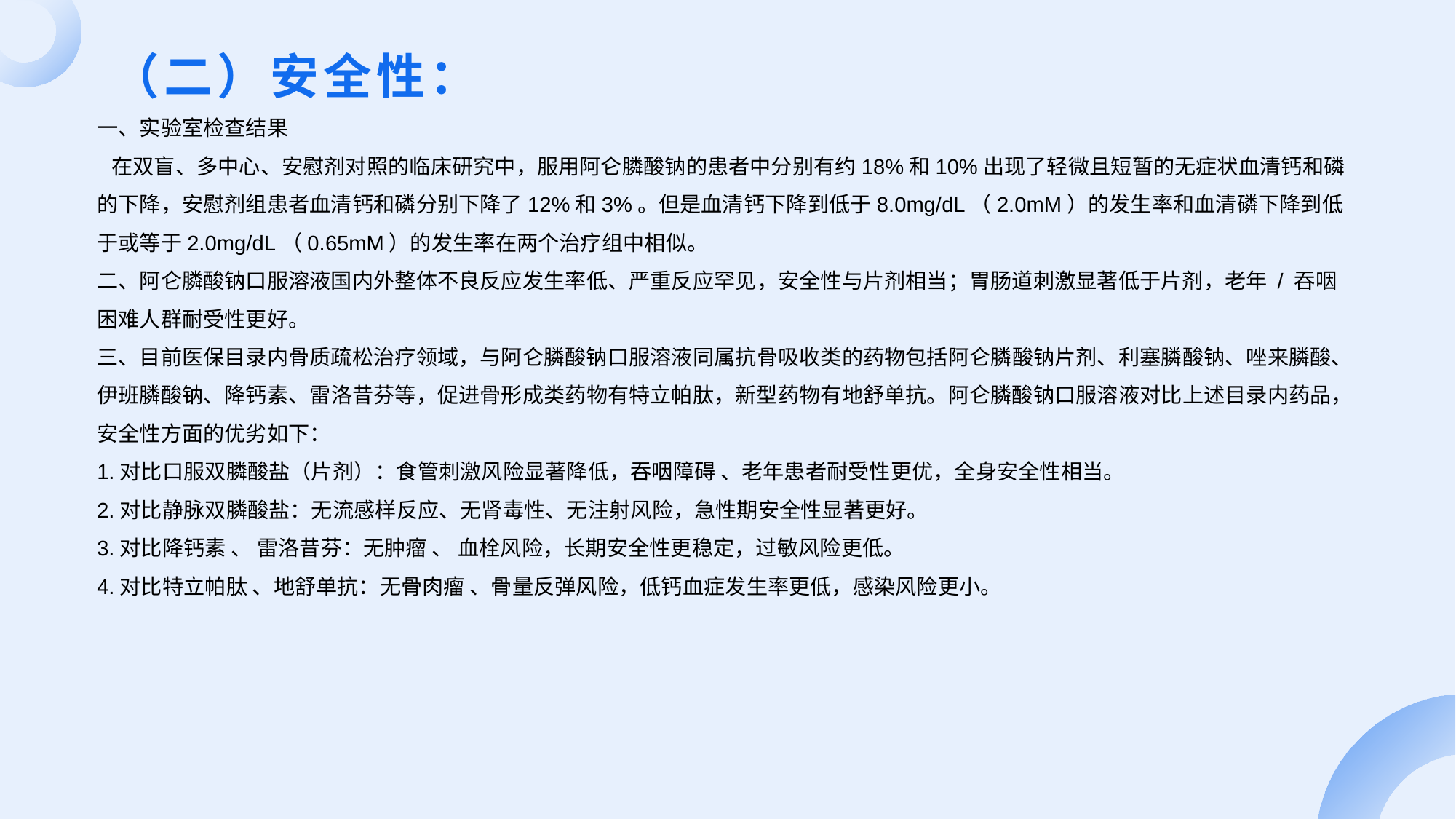

# （二）安全性：
一、实验室检查结果
  在双盲、多中心、安慰剂对照的临床研究中，服用阿仑膦酸钠的患者中分别有约18%和10%出现了轻微且短暂的无症状血清钙和磷的下降，安慰剂组患者血清钙和磷分别下降了12%和3%。但是血清钙下降到低于8.0mg/dL（2.0mM）的发生率和血清磷下降到低于或等于2.0mg/dL（0.65mM）的发生率在两个治疗组中相似。
二、阿仑膦酸钠口服溶液国内外整体不良反应发生率低、严重反应罕见，安全性与片剂相当；胃肠道刺激显著低于片剂，老年 / 吞咽困难人群耐受性更好。
三、目前医保目录内骨质疏松治疗领域，与阿仑膦酸钠口服溶液同属抗骨吸收类的药物包括阿仑膦酸钠片剂、利塞膦酸钠、唑来膦酸、伊班膦酸钠、降钙素、雷洛昔芬等，促进骨形成类药物有特立帕肽，新型药物有地舒单抗。阿仑膦酸钠口服溶液对比上述目录内药品，安全性方面的优劣如下：
1.对比口服双膦酸盐（片剂）：食管刺激风险显著降低，吞咽障碍 、老年患者耐受性更优，全身安全性相当。
2.对比静脉双膦酸盐：无流感样反应、无肾毒性、无注射风险，急性期安全性显著更好。
3.对比降钙素 、 雷洛昔芬：无肿瘤 、 血栓风险，长期安全性更稳定，过敏风险更低。
4.对比特立帕肽 、地舒单抗：无骨肉瘤 、骨量反弹风险，低钙血症发生率更低，感染风险更小。